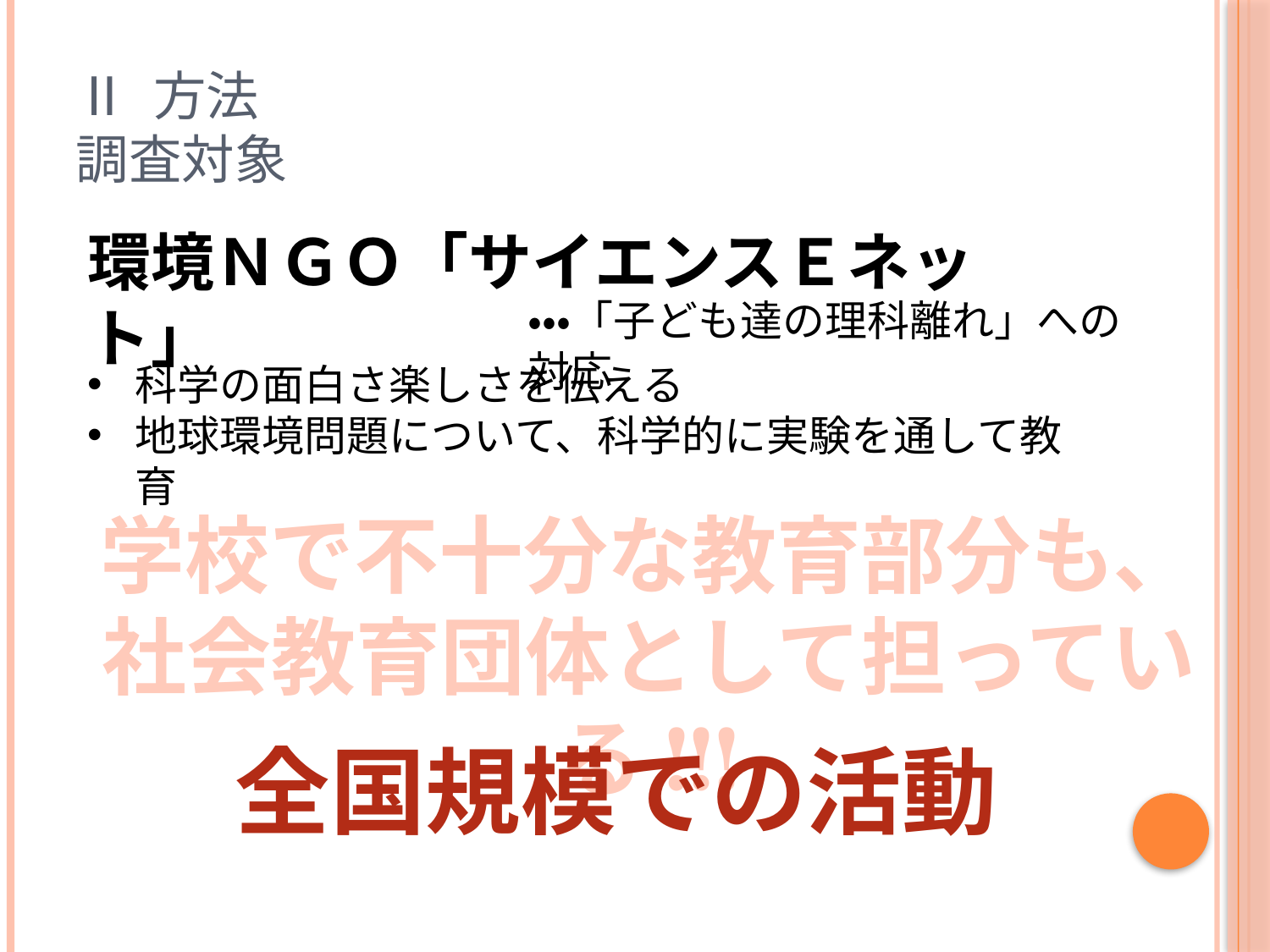

# Ⅱ 方法 調査対象
環境ＮＧＯ「サイエンスＥネット」
・・・「子ども達の理科離れ」への対応
科学の面白さ楽しさを伝える
地球環境問題について、科学的に実験を通して教育
学校で不十分な教育部分も、
社会教育団体として担っている!!!
全国規模での活動